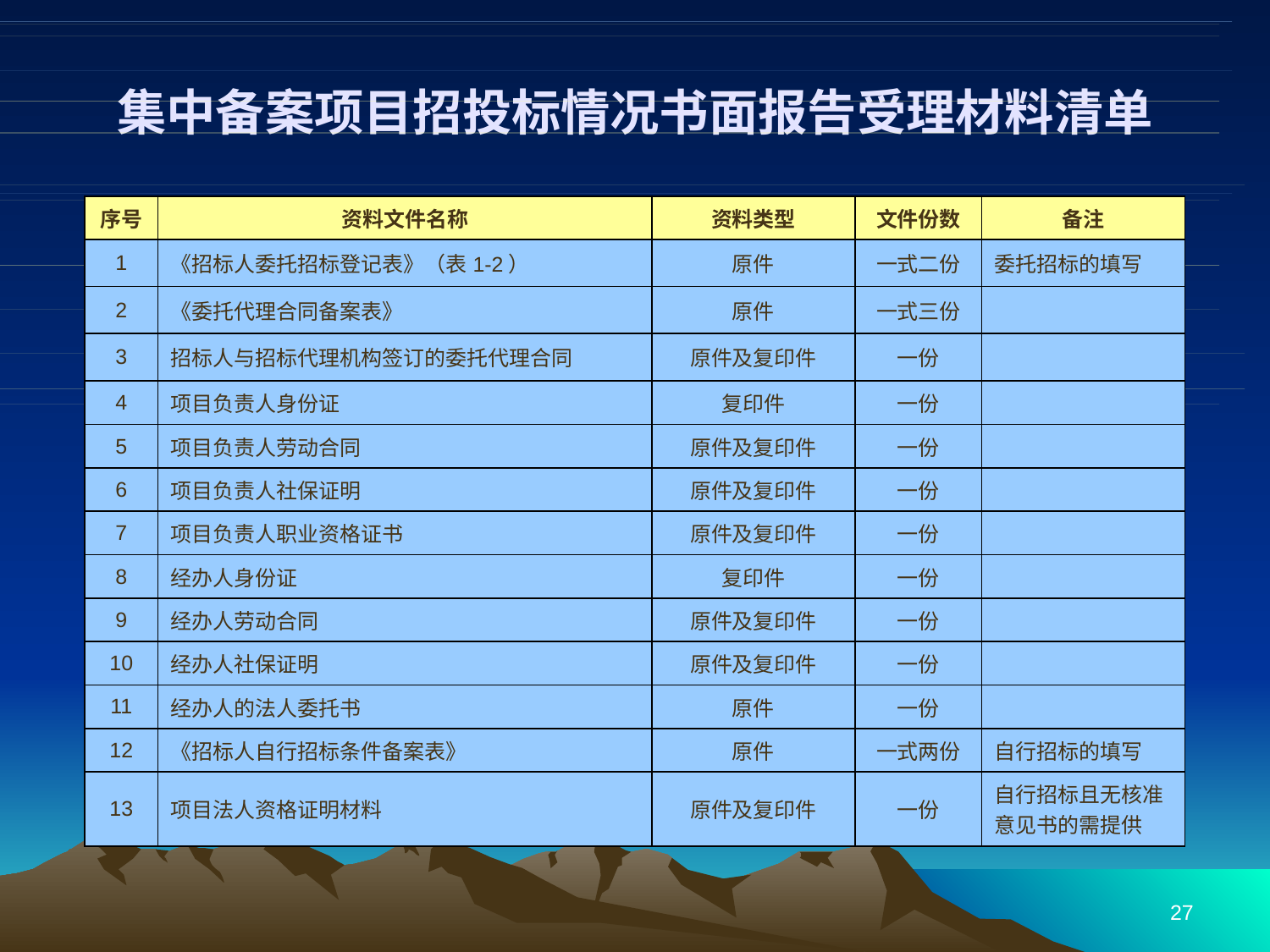

# 集中备案项目招投标情况书面报告受理材料清单

| 序号 | 资料文件名称 | 资料类型 | 文件份数 | 备注 |
| --- | --- | --- | --- | --- |
| 1 | 《招标人委托招标登记表》（表1-2） | 原件 | 一式二份 | 委托招标的填写 |
| 2 | 《委托代理合同备案表》 | 原件 | 一式三份 |  |
| 3 | 招标人与招标代理机构签订的委托代理合同 | 原件及复印件 | 一份 |  |
| 4 | 项目负责人身份证 | 复印件 | 一份 |  |
| 5 | 项目负责人劳动合同 | 原件及复印件 | 一份 |  |
| 6 | 项目负责人社保证明 | 原件及复印件 | 一份 |  |
| 7 | 项目负责人职业资格证书 | 原件及复印件 | 一份 |  |
| 8 | 经办人身份证 | 复印件 | 一份 |  |
| 9 | 经办人劳动合同 | 原件及复印件 | 一份 |  |
| 10 | 经办人社保证明 | 原件及复印件 | 一份 |  |
| 11 | 经办人的法人委托书 | 原件 | 一份 |  |
| 12 | 《招标人自行招标条件备案表》 | 原件 | 一式两份 | 自行招标的填写 |
| 13 | 项目法人资格证明材料 | 原件及复印件 | 一份 | 自行招标且无核准意见书的需提供 |

27